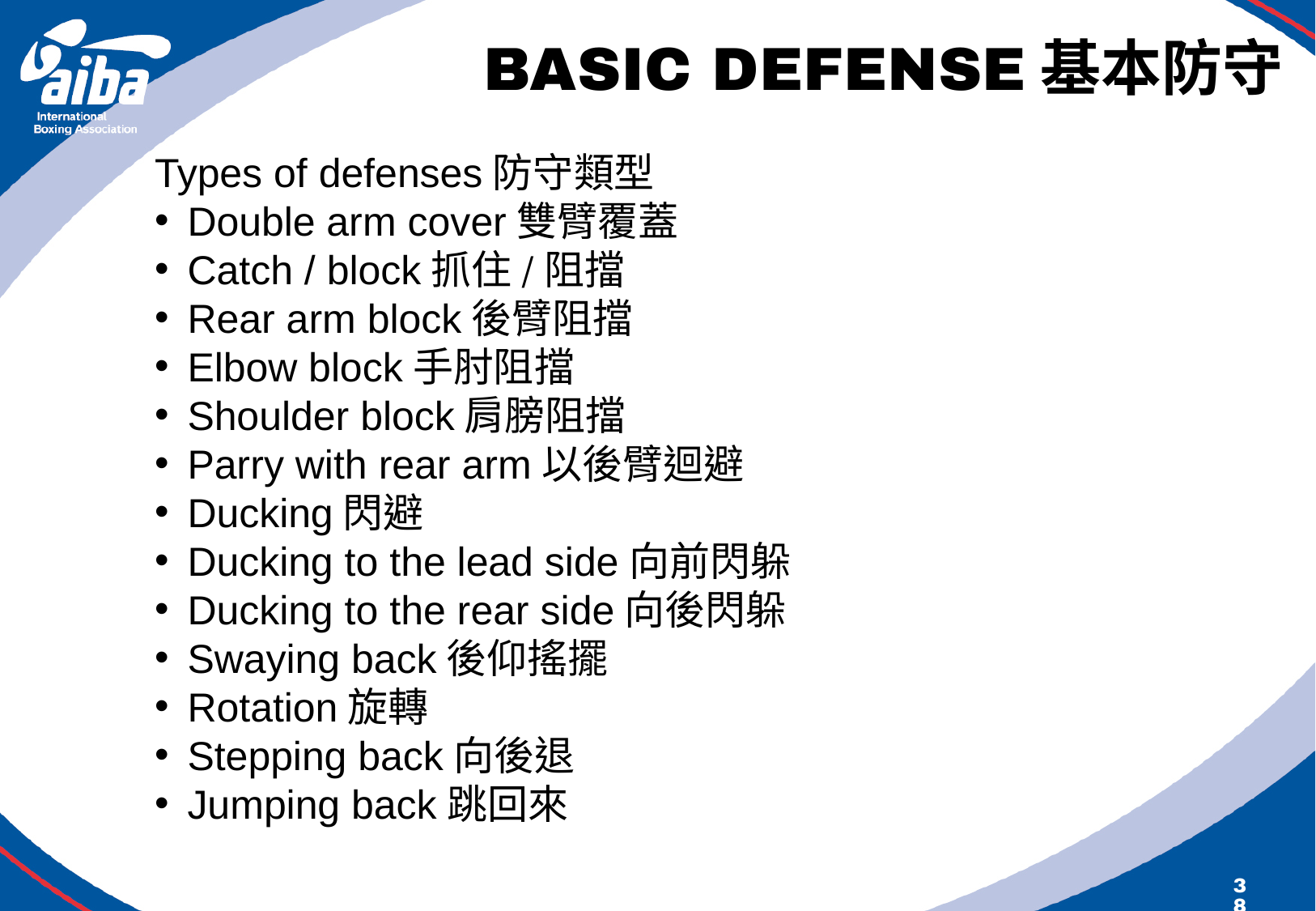

# BASIC DEFENSE基本防守
Types of defenses防守類型
Double arm cover雙臂覆蓋
Catch / block抓住/阻擋
Rear arm block後臂阻擋
Elbow block手肘阻擋
Shoulder block肩膀阻擋
Parry with rear arm以後臂迴避
Ducking閃避
Ducking to the lead side向前閃躲
Ducking to the rear side向後閃躲
Swaying back後仰搖擺
Rotation旋轉
Stepping back向後退
Jumping back跳回來
386